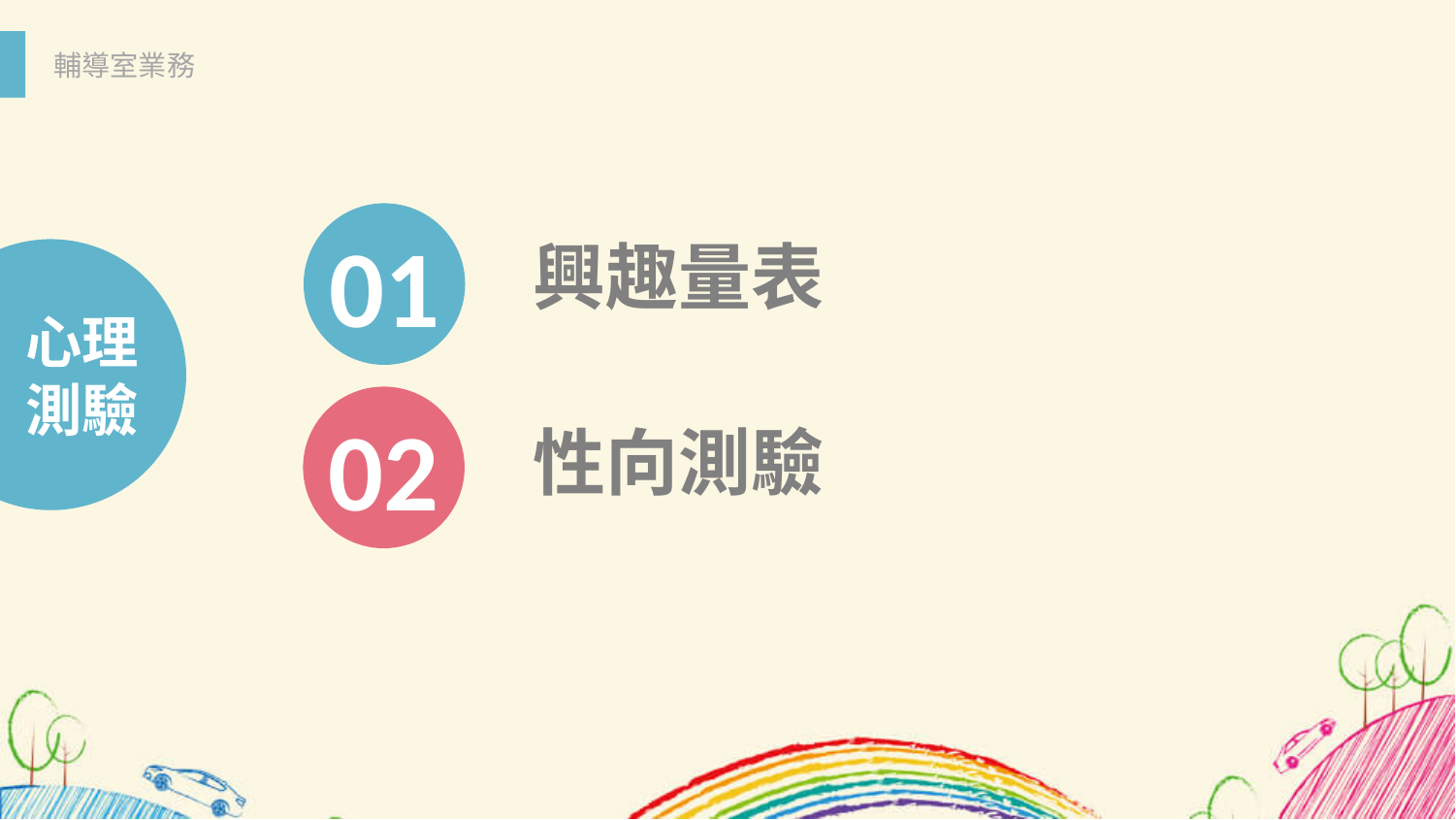

輔導室業務
01
興趣量表
 心理
 測驗
02
性向測驗